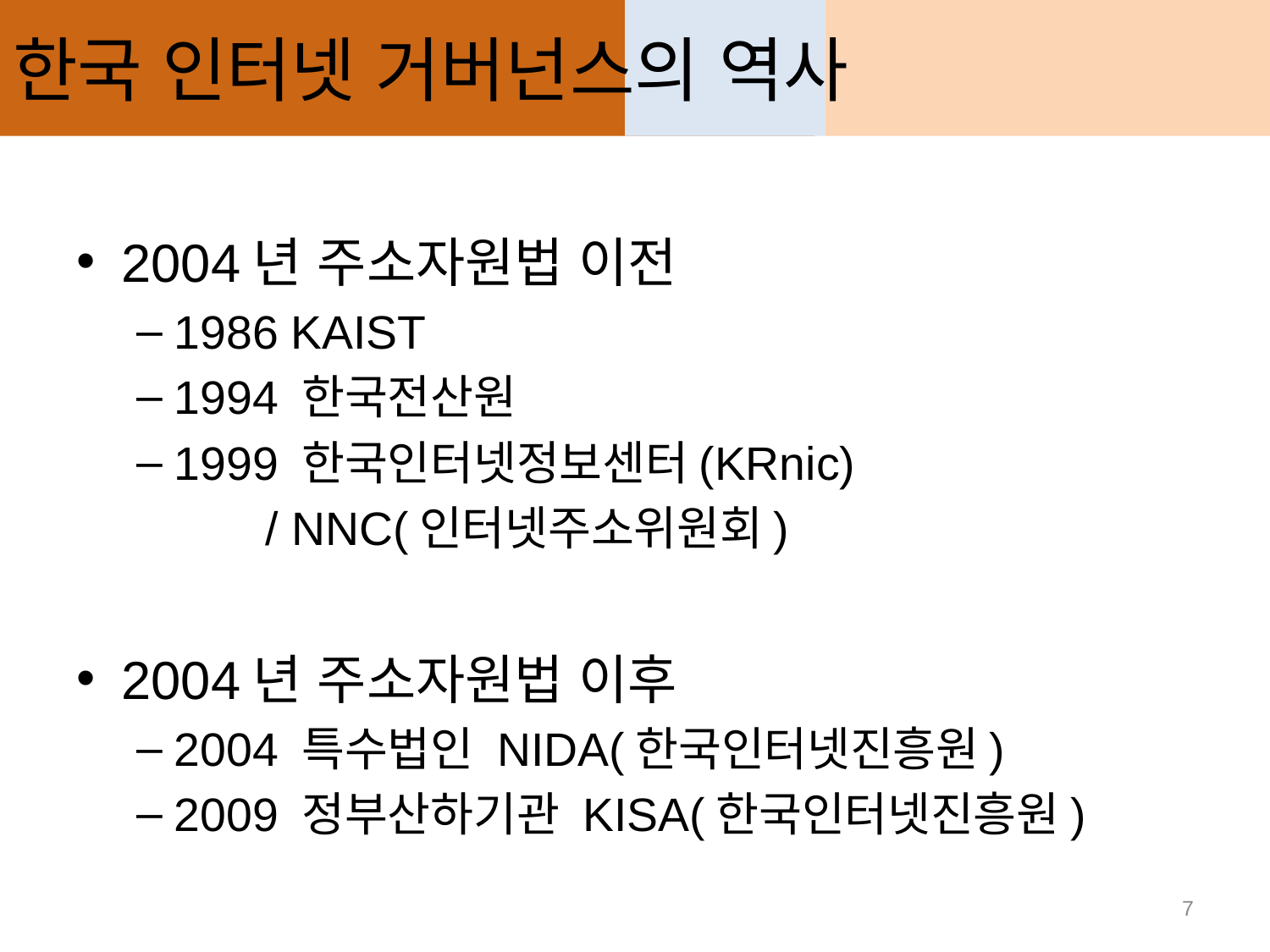

# 한국 인터넷 거버넌스의 역사
2004년 주소자원법 이전
1986 KAIST
1994 한국전산원
1999 한국인터넷정보센터(KRnic)
          / NNC(인터넷주소위원회)

2004년 주소자원법 이후
2004 특수법인 NIDA(한국인터넷진흥원)
2009 정부산하기관 KISA(한국인터넷진흥원)
7